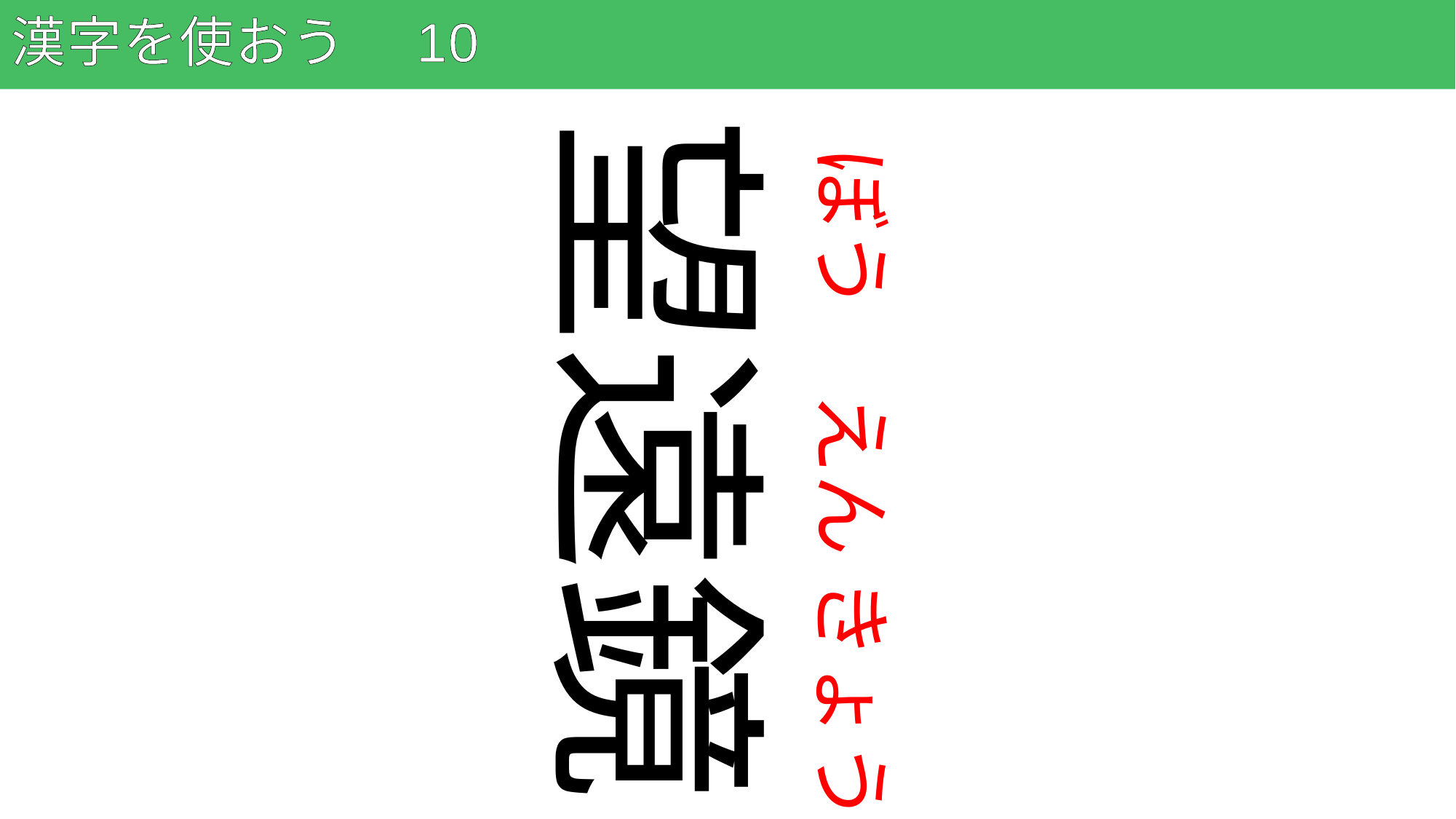

# 漢字を使おう　10
76
望遠鏡
ぼう
えん
きょう